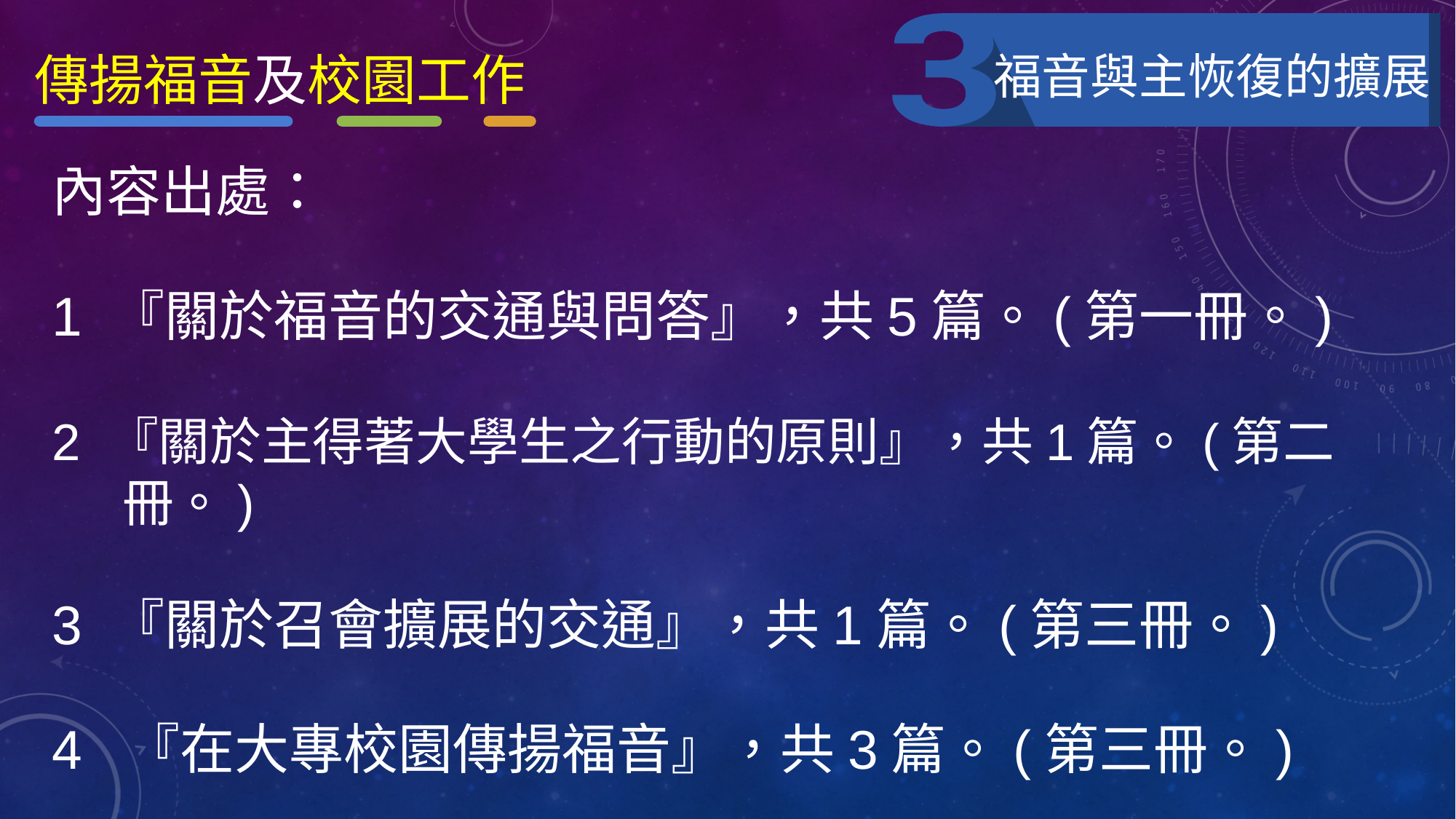

傳揚福音及校園工作

福音與主恢復的擴展

內容出處：
1 『關於福音的交通與問答』，共5篇。(第一冊。)
2 『關於主得著大學生之行動的原則』，共1篇。(第二冊。)
3 『關於召會擴展的交通』，共1篇。(第三冊。)
4  『在大專校園傳揚福音』，共3篇。(第三冊。)